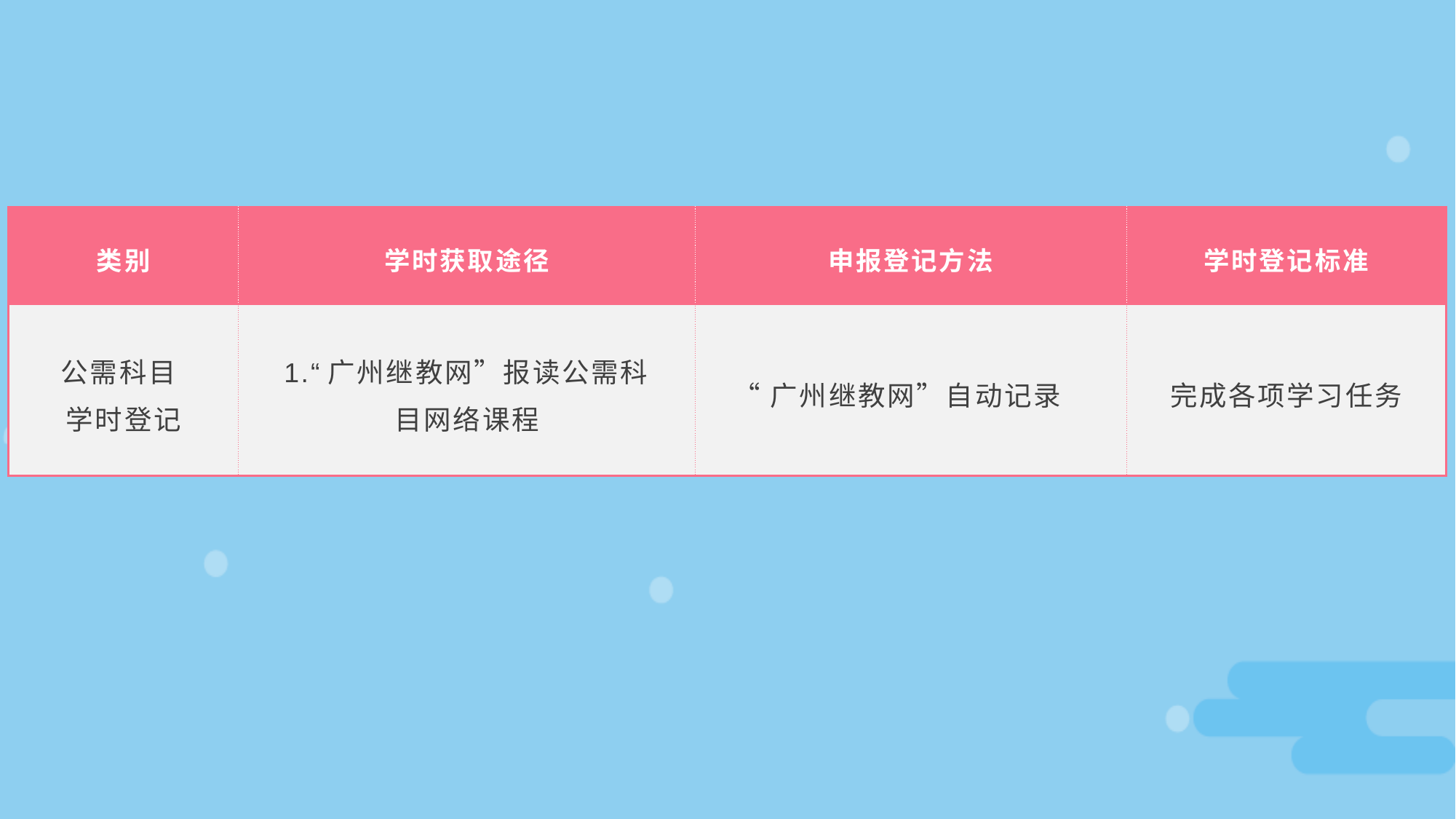

| 类别 | 学时获取途径 | 申报登记方法 | 学时登记标准 |
| --- | --- | --- | --- |
| 公需科目 学时登记 | 1.“广州继教网”报读公需科目网络课程 | “广州继教网”自动记录 | 完成各项学习任务 |